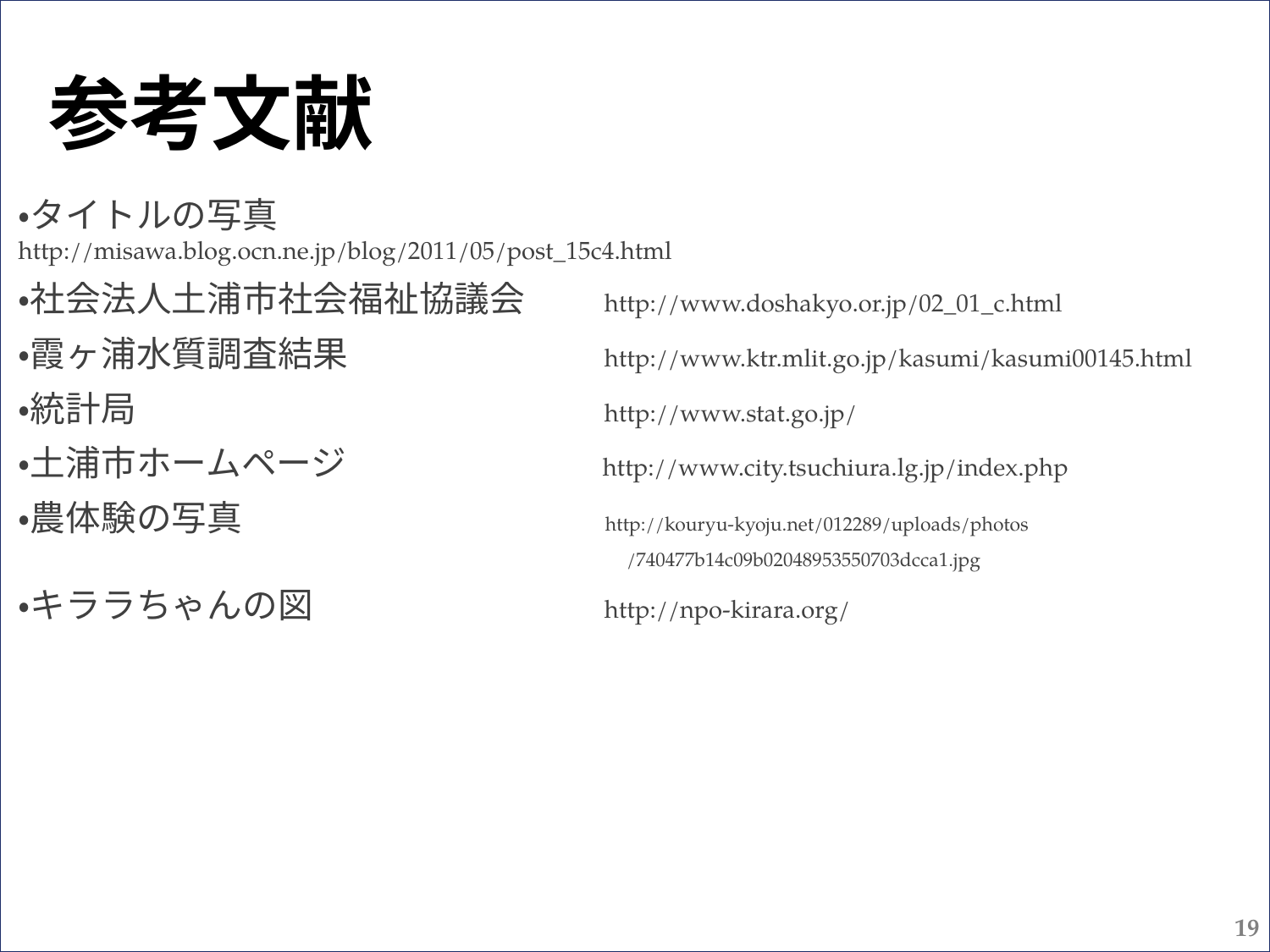

# 参考文献
・タイトルの写真　　　　　　　　　http://misawa.blog.ocn.ne.jp/blog/2011/05/post_15c4.html
・社会法人土浦市社会福祉協議会　　http://www.doshakyo.or.jp/02_01_c.html
・霞ヶ浦水質調査結果　　　　　　　http://www.ktr.mlit.go.jp/kasumi/kasumi00145.html
・統計局　　　　　　　　　　　　　http://www.stat.go.jp/
・土浦市ホームページ　　　　　　　http://www.city.tsuchiura.lg.jp/index.php
・農体験の写真　　　　　　　　　　 http://kouryu-kyoju.net/012289/uploads/photos
　　　　　　　　　　　　　　　　　　　　　　　　　　　　　　　/740477b14c09b02048953550703dcca1.jpg
・キララちゃんの図　　　　　　　　http://npo-kirara.org/
19